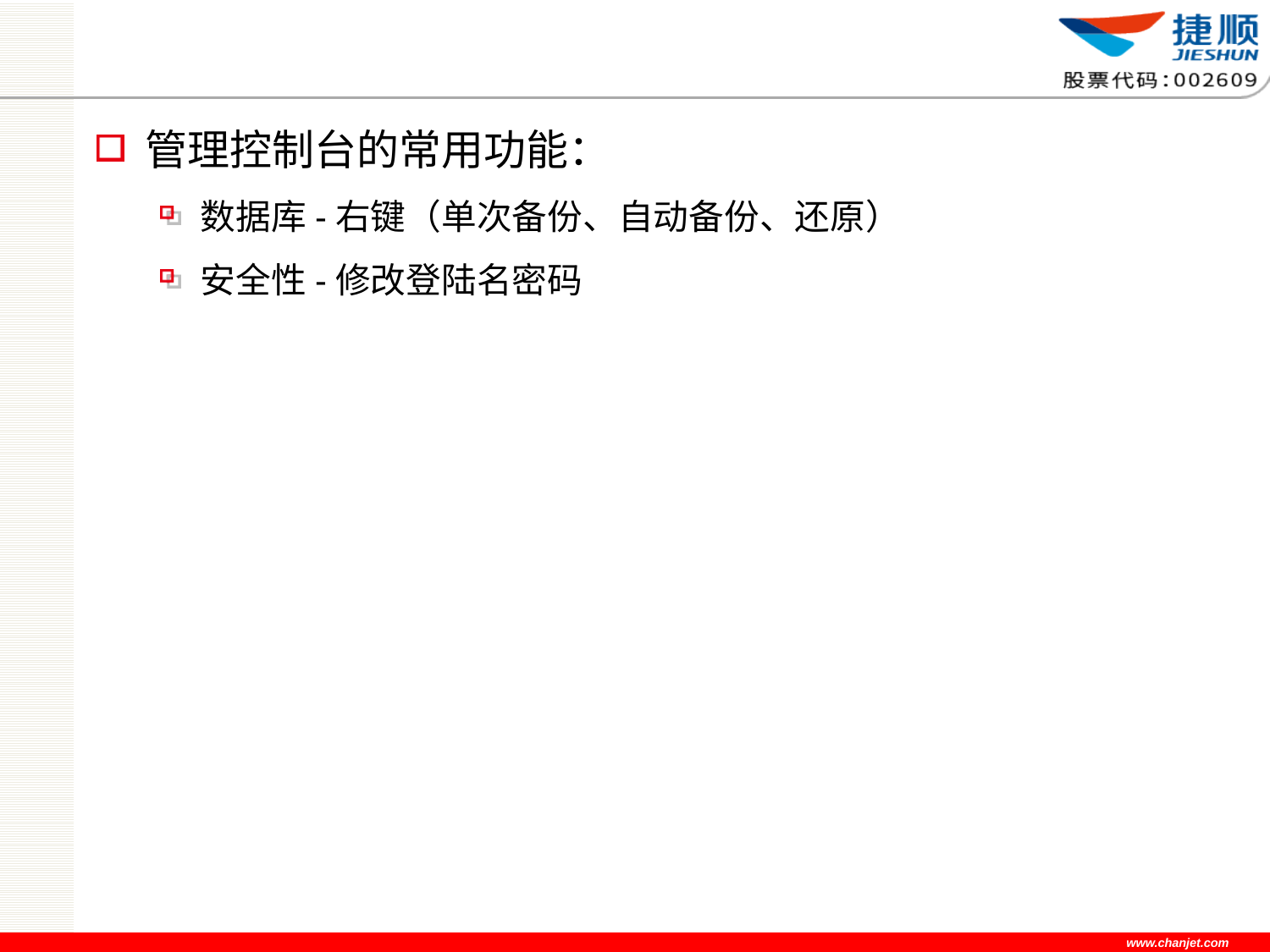

#
管理控制台的常用功能：
数据库-右键（单次备份、自动备份、还原）
安全性-修改登陆名密码